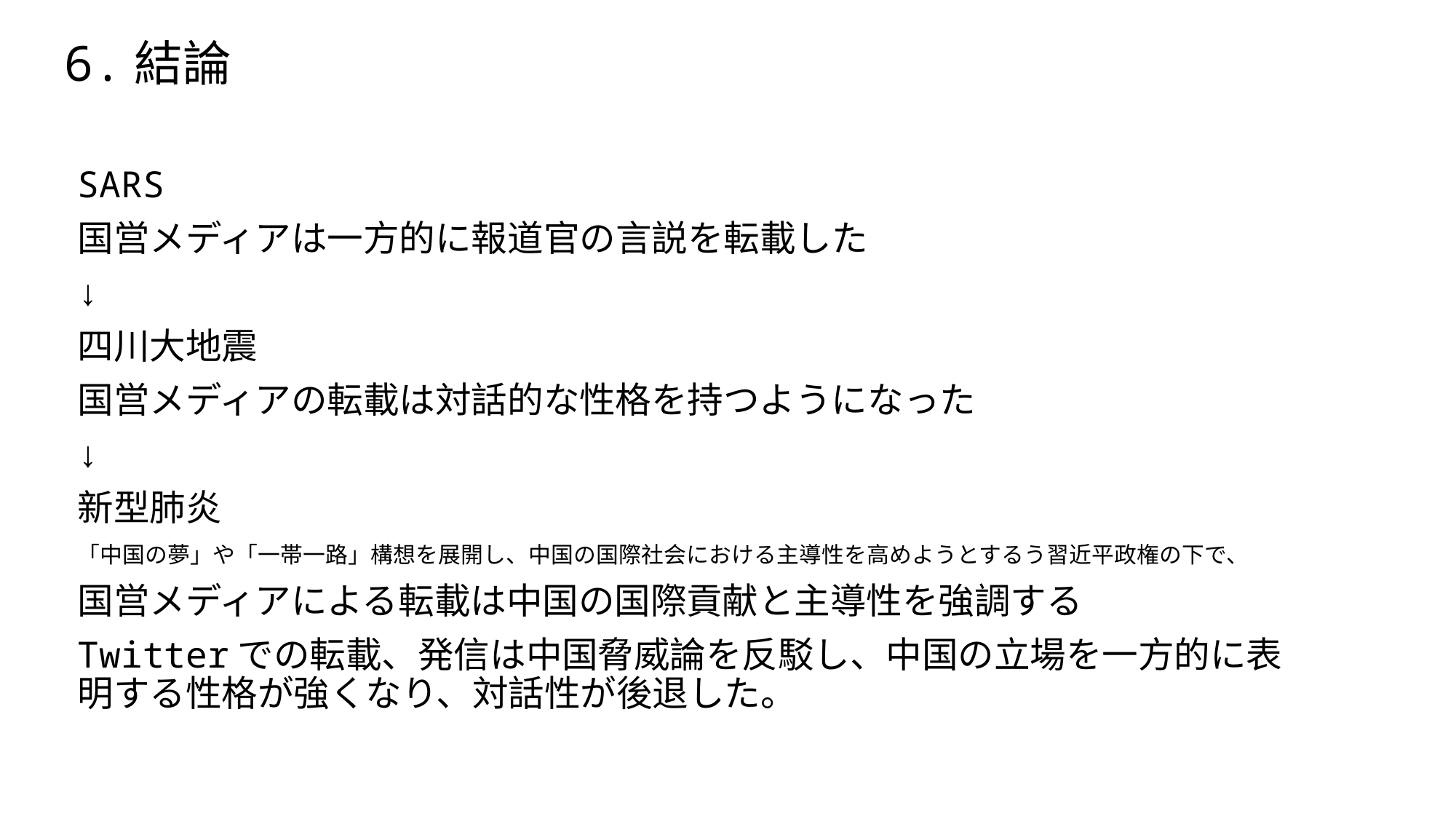

# 6.結論
SARS
国営メディアは一方的に報道官の言説を転載した
↓
四川大地震
国営メディアの転載は対話的な性格を持つようになった
↓
新型肺炎
「中国の夢」や「一帯一路」構想を展開し、中国の国際社会における主導性を高めようとするう習近平政権の下で、
国営メディアによる転載は中国の国際貢献と主導性を強調する
Twitterでの転載、発信は中国脅威論を反駁し、中国の立場を一方的に表明する性格が強くなり、対話性が後退した。